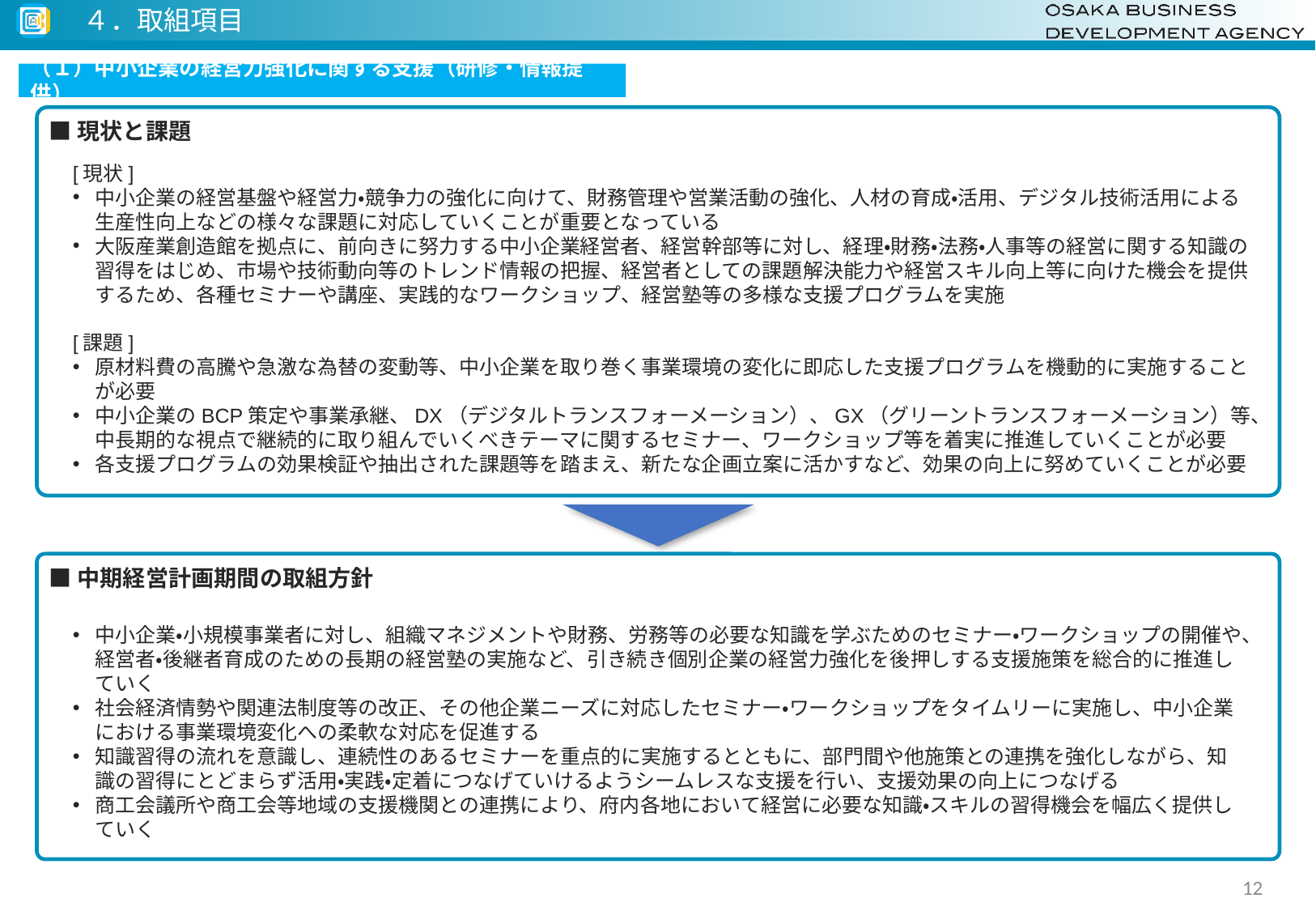

４．取組項目
（１）中小企業の経営力強化に関する支援（研修・情報提供）

■現状と課題
[現状]
中小企業の経営基盤や経営力・競争力の強化に向けて、財務管理や営業活動の強化、人材の育成・活用、デジタル技術活用による生産性向上などの様々な課題に対応していくことが重要となっている
大阪産業創造館を拠点に、前向きに努力する中小企業経営者、経営幹部等に対し、経理・財務・法務・人事等の経営に関する知識の習得をはじめ、市場や技術動向等のトレンド情報の把握、経営者としての課題解決能力や経営スキル向上等に向けた機会を提供するため、各種セミナーや講座、実践的なワークショップ、経営塾等の多様な支援プログラムを実施

[課題]
原材料費の高騰や急激な為替の変動等、中小企業を取り巻く事業環境の変化に即応した支援プログラムを機動的に実施することが必要
中小企業のBCP策定や事業承継、DX（デジタルトランスフォーメーション）、GX（グリーントランスフォーメーション）等、中長期的な視点で継続的に取り組んでいくべきテーマに関するセミナー、ワークショップ等を着実に推進していくことが必要
各支援プログラムの効果検証や抽出された課題等を踏まえ、新たな企画立案に活かすなど、効果の向上に努めていくことが必要

■中期経営計画期間の取組方針
中小企業・小規模事業者に対し、組織マネジメントや財務、労務等の必要な知識を学ぶためのセミナー・ワークショップの開催や、経営者・後継者育成のための長期の経営塾の実施など、引き続き個別企業の経営力強化を後押しする支援施策を総合的に推進していく
社会経済情勢や関連法制度等の改正、その他企業ニーズに対応したセミナー・ワークショップをタイムリーに実施し、中小企業における事業環境変化への柔軟な対応を促進する
知識習得の流れを意識し、連続性のあるセミナーを重点的に実施するとともに、部門間や他施策との連携を強化しながら、知識の習得にとどまらず活用・実践・定着につなげていけるようシームレスな支援を行い、支援効果の向上につなげる
商工会議所や商工会等地域の支援機関との連携により、府内各地において経営に必要な知識・スキルの習得機会を幅広く提供していく
12